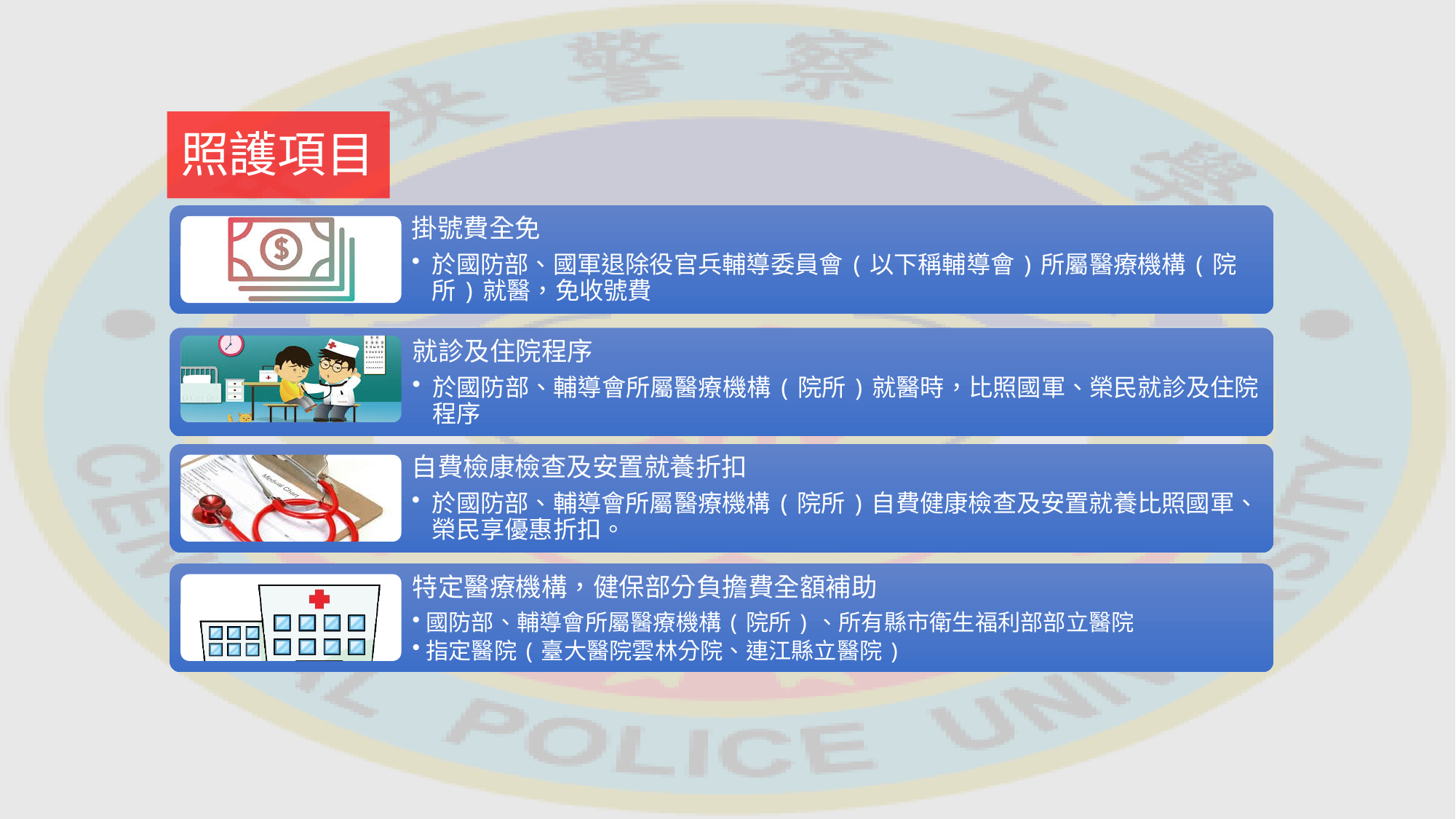

照護項目
掛號費全免
於國防部、國軍退除役官兵輔導委員會(以下稱輔導會)所屬醫療機構(院所)就醫，免收號費
就診及住院程序
於國防部、輔導會所屬醫療機構(院所)就醫時，比照國軍、榮民就診及住院程序
自費檢康檢查及安置就養折扣
於國防部、輔導會所屬醫療機構(院所)自費健康檢查及安置就養比照國軍、榮民享優惠折扣。
特定醫療機構，健保部分負擔費全額補助
國防部、輔導會所屬醫療機構(院所)、所有縣市衛生福利部部立醫院
指定醫院(臺大醫院雲林分院、連江縣立醫院)